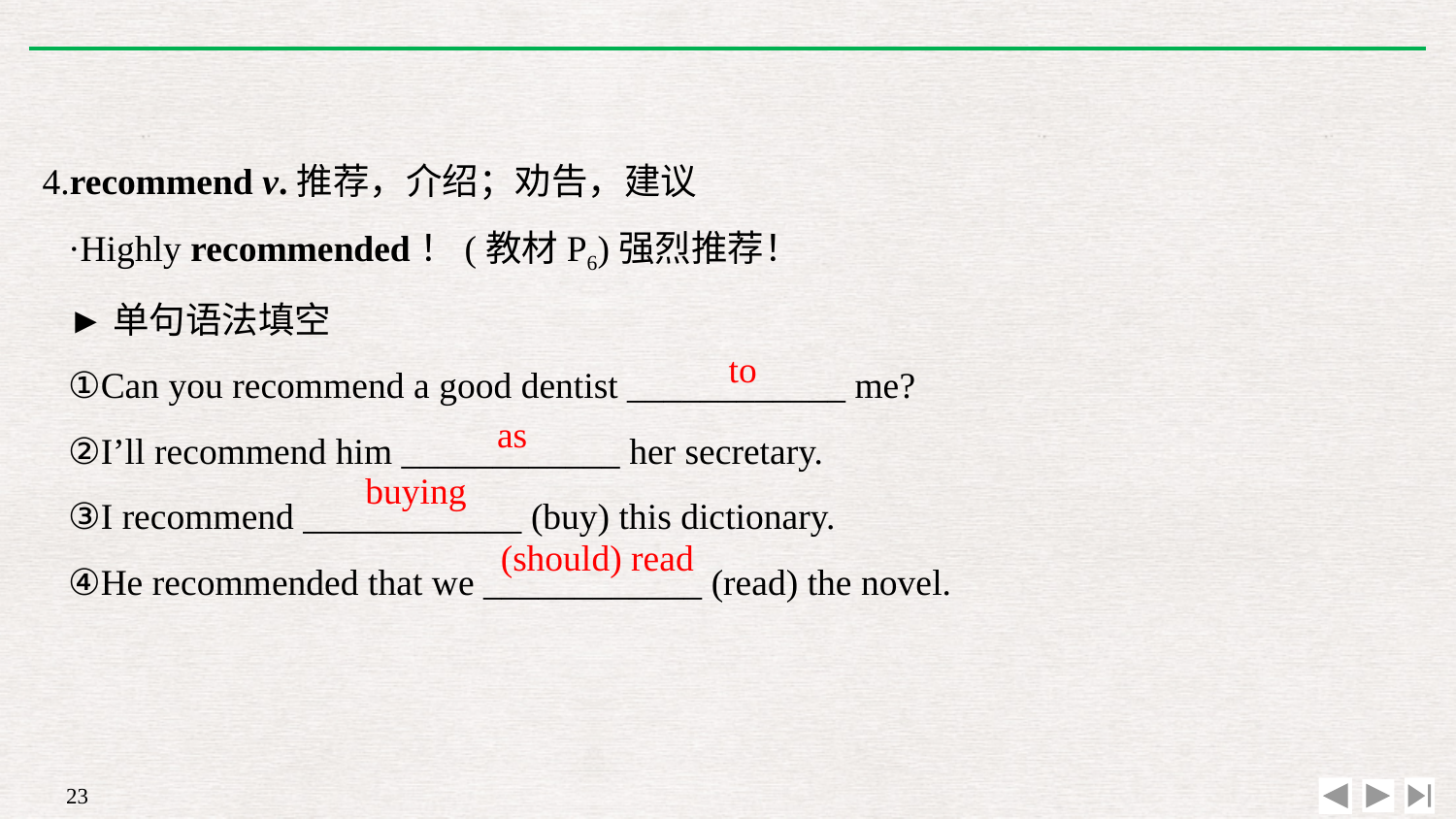

4.recommend v.推荐，介绍；劝告，建议
·Highly recommended！(教材P6)强烈推荐！
►单句语法填空
①Can you recommend a good dentist ____________ me?
②I’ll recommend him ____________ her secretary.
③I recommend ____________ (buy) this dictionary.
④He recommended that we ____________ (read) the novel.
to
as
buying
(should) read